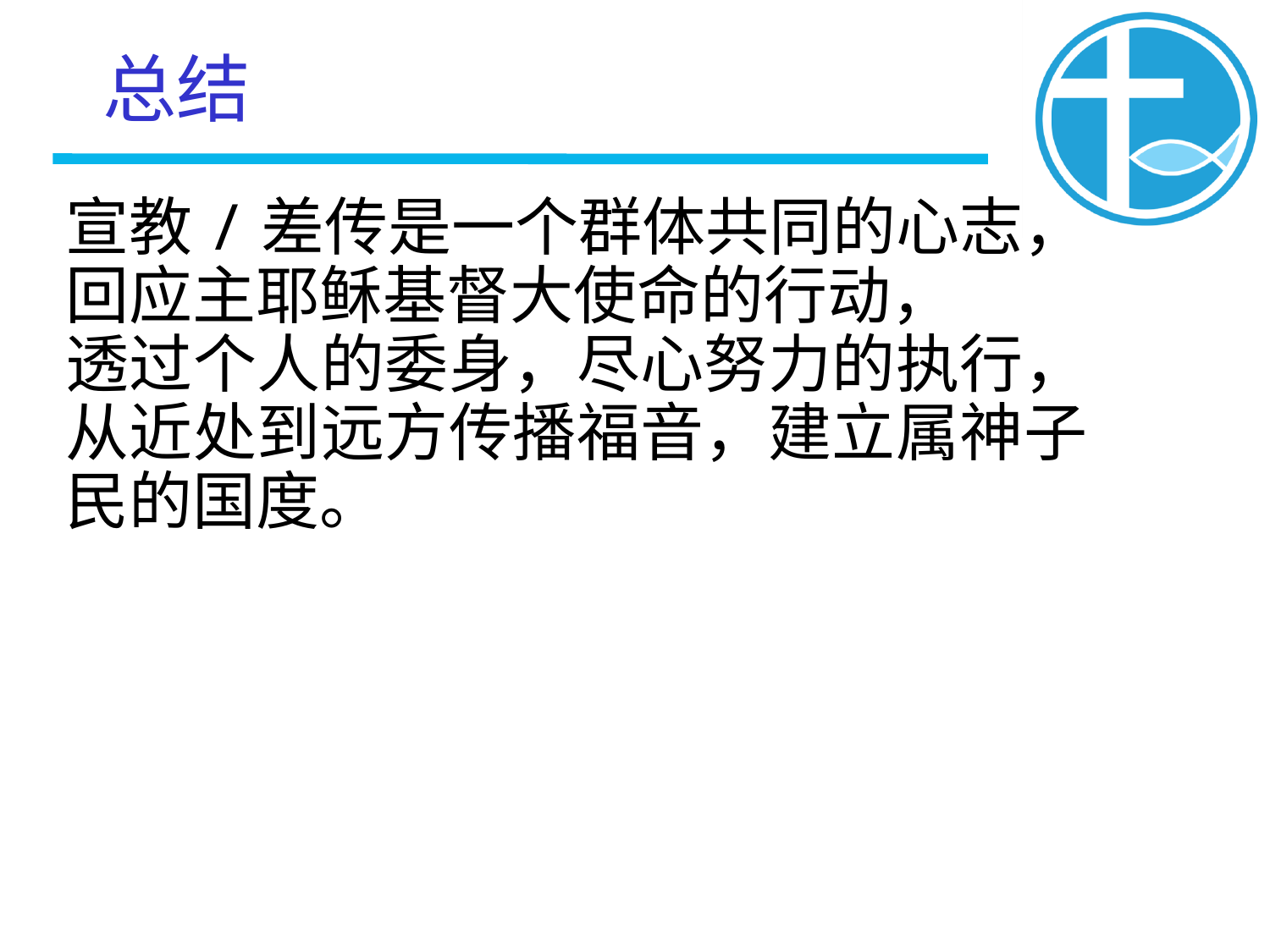

# 总结
宣教/差传是一个群体共同的心志，
回应主耶稣基督大使命的行动，
透过个人的委身，尽心努力的执行，从近处到远方传播福音，建立属神子民的国度。